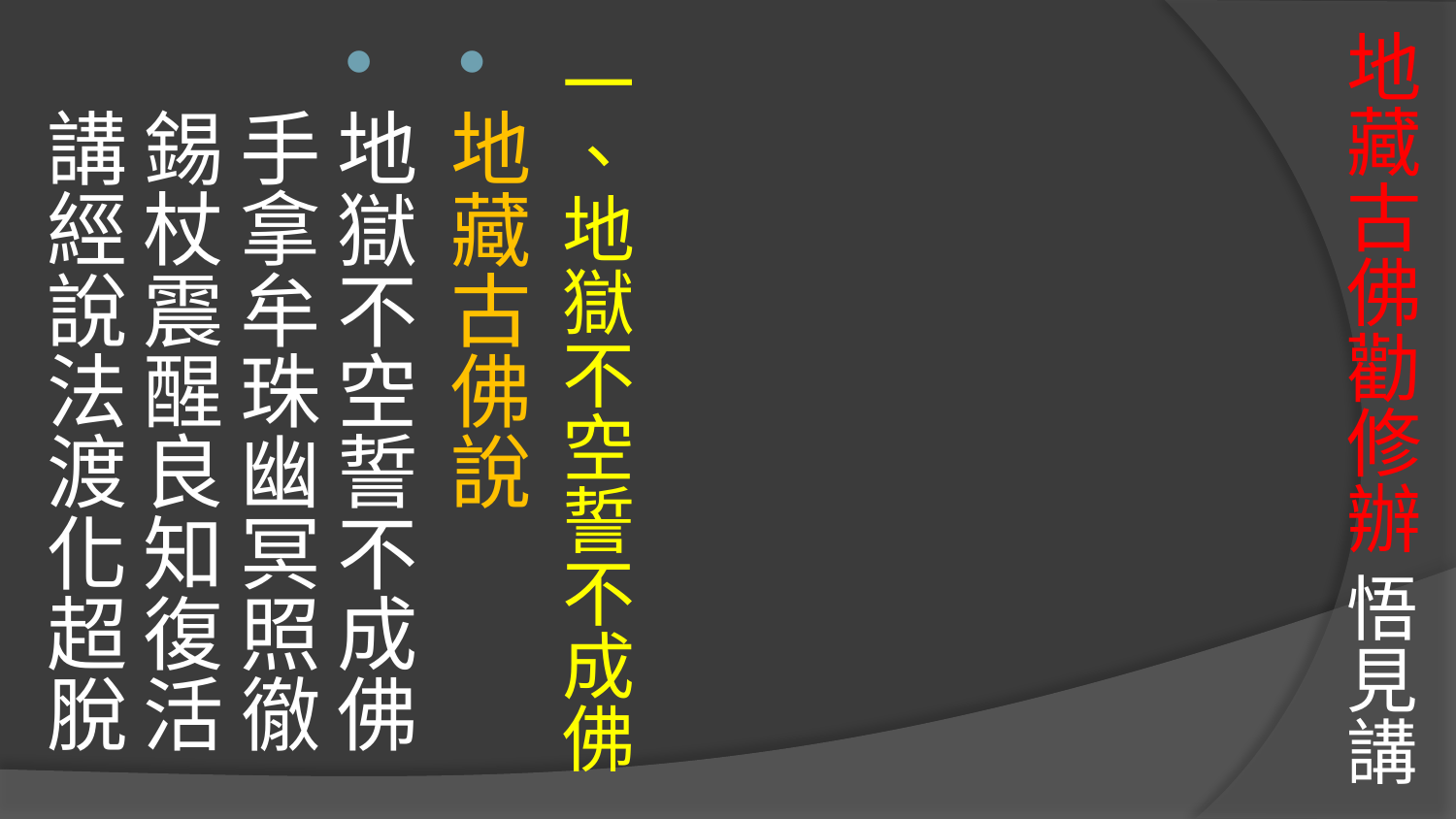

# 地藏古佛勸修辦 悟見講
一、地獄不空誓不成佛
地藏古佛說
地獄不空誓不成佛
手拿牟珠幽冥照徹
錫杖震醒良知復活
講經說法渡化超脫